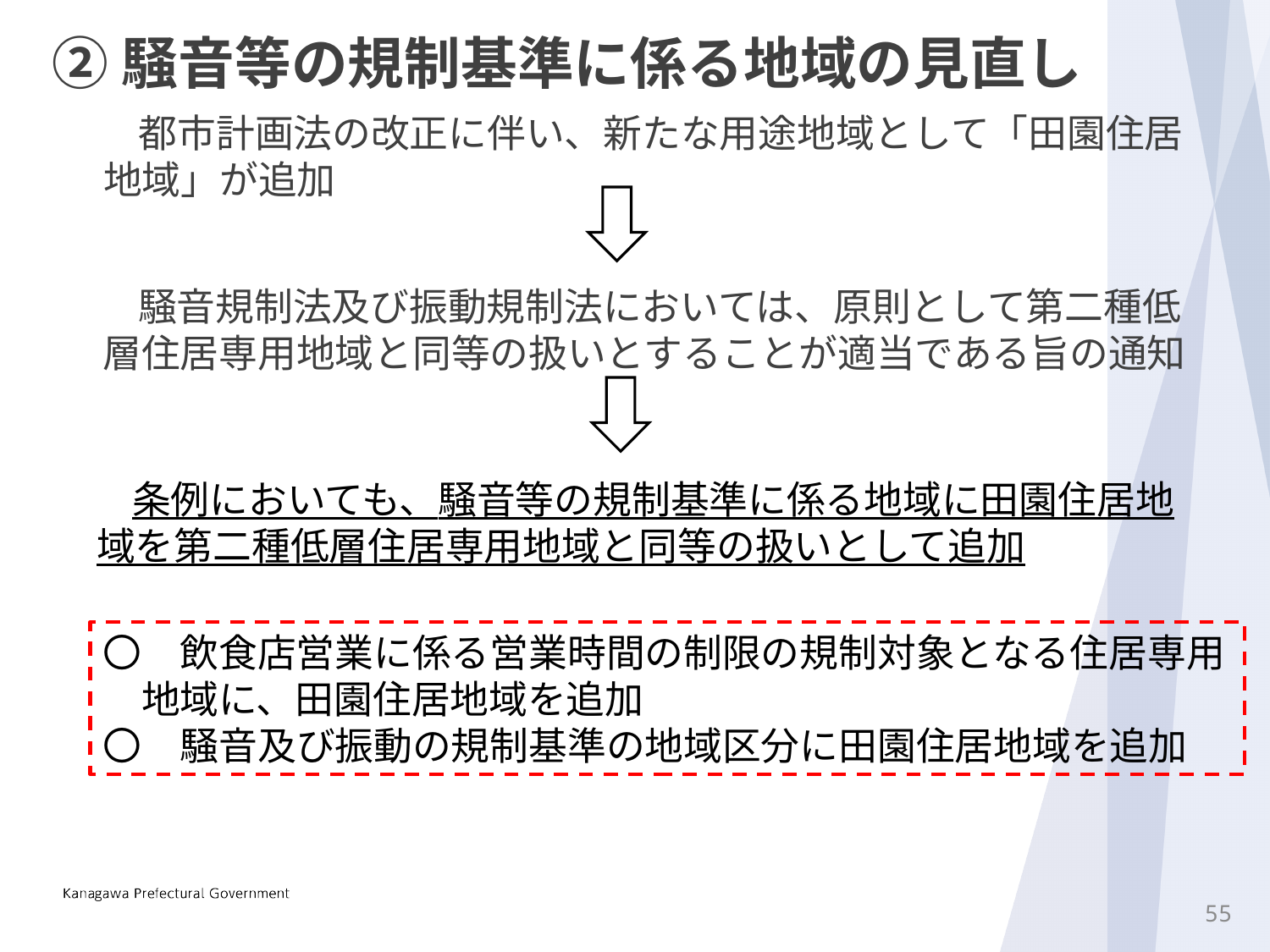

②騒音等の規制基準に係る地域の見直し
　都市計画法の改正に伴い、新たな用途地域として「田園住居地域」が追加

　騒音規制法及び振動規制法においては、原則として第二種低層住居専用地域と同等の扱いとすることが適当である旨の通知

　条例においても、騒音等の規制基準に係る地域に田園住居地域を第二種低層住居専用地域と同等の扱いとして追加
〇　飲食店営業に係る営業時間の制限の規制対象となる住居専用
　地域に、田園住居地域を追加
〇　騒音及び振動の規制基準の地域区分に田園住居地域を追加
55